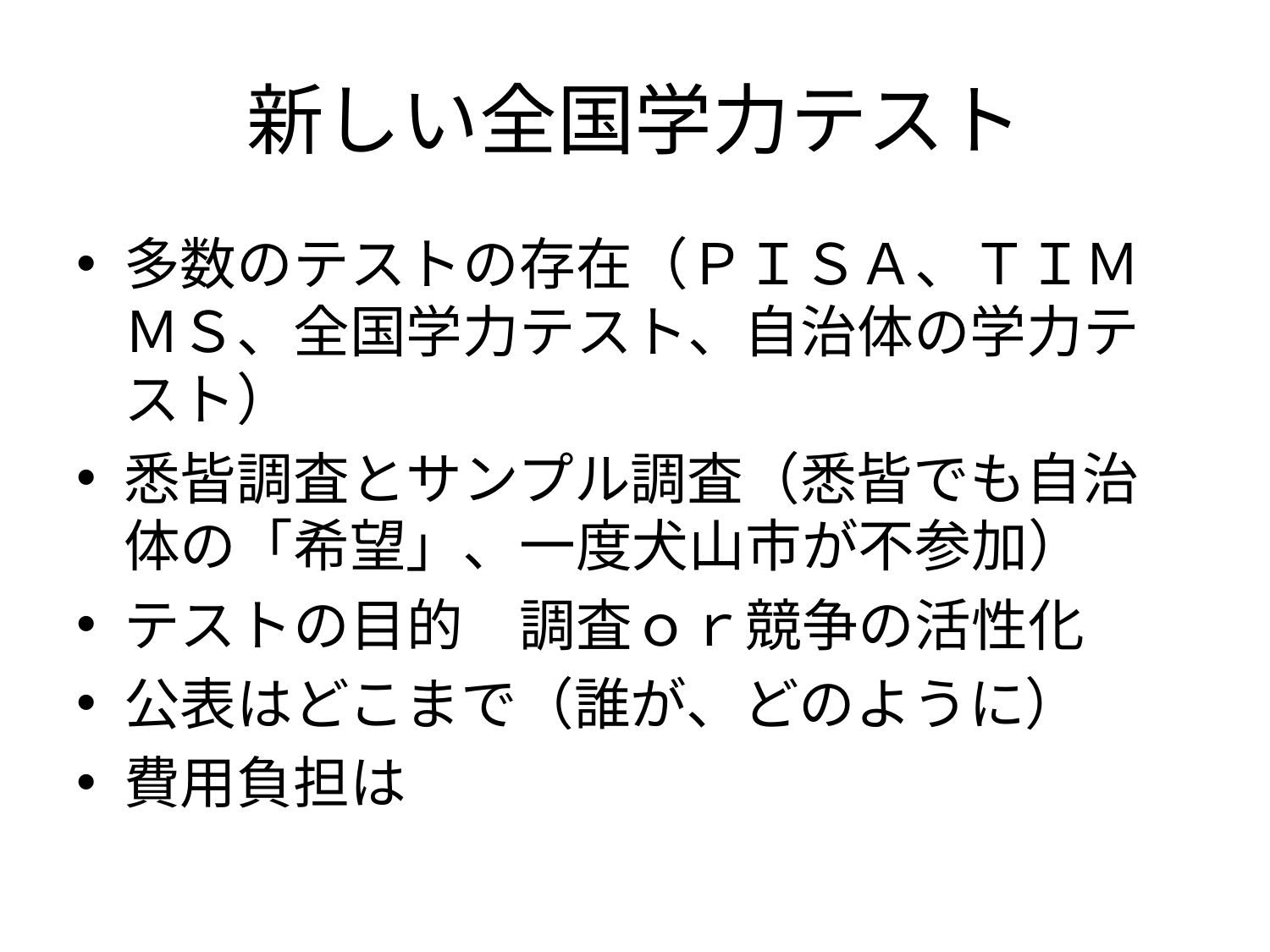

# 新しい全国学力テスト
多数のテストの存在（ＰＩＳＡ、ＴＩＭＭＳ、全国学力テスト、自治体の学力テスト）
悉皆調査とサンプル調査（悉皆でも自治体の「希望」、一度犬山市が不参加）
テストの目的　調査ｏｒ競争の活性化
公表はどこまで（誰が、どのように）
費用負担は